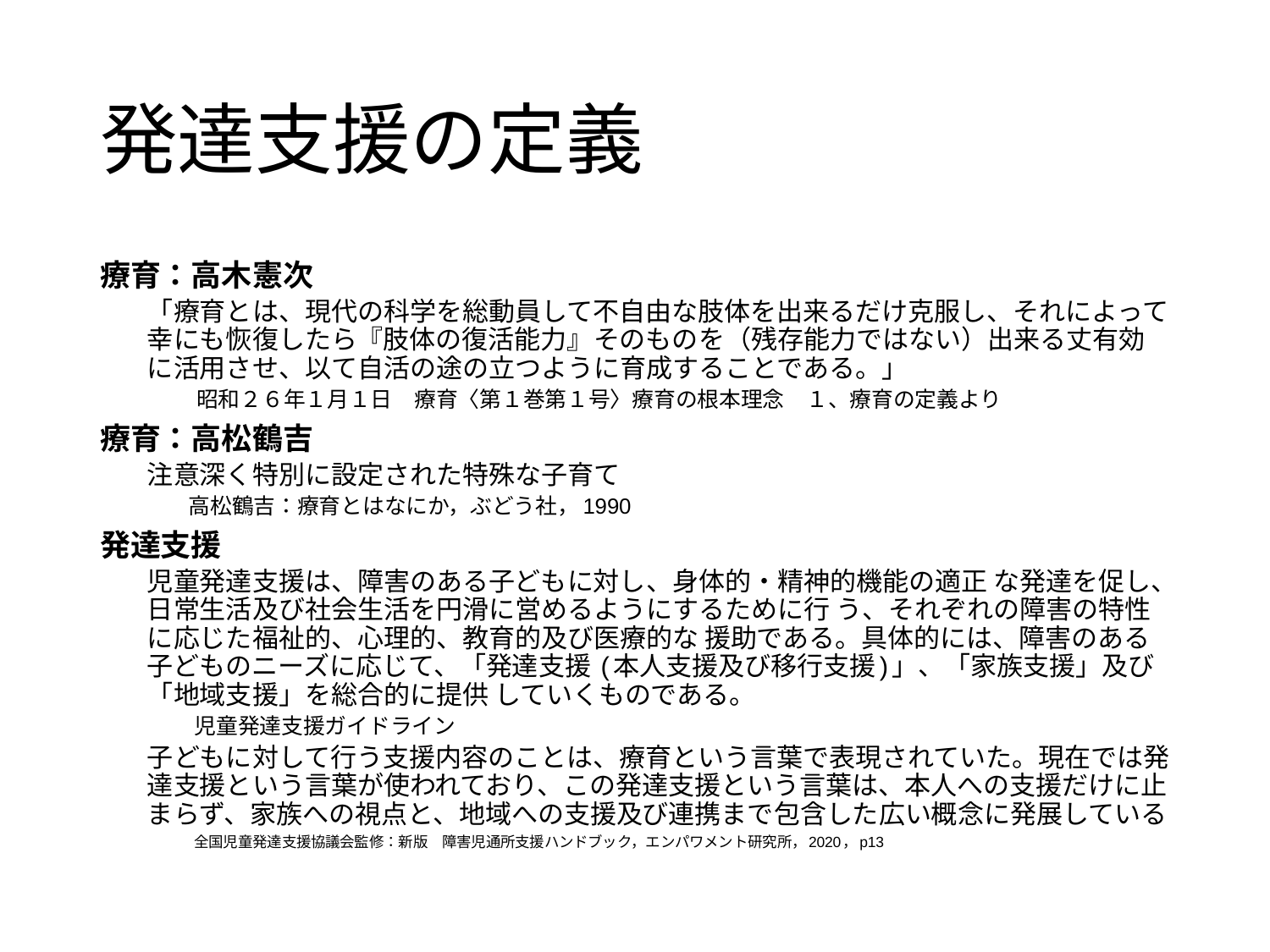

# 発達支援の定義
療育：高木憲次
「療育とは、現代の科学を総動員して不自由な肢体を出来るだけ克服し、それによって幸にも恢復したら『肢体の復活能力』そのものを（残存能力ではない）出来る丈有効に活用させ、以て自活の途の立つように育成することである。」
 昭和２６年１月１日　療育〈第１巻第１号〉療育の根本理念　１、療育の定義より
療育：高松鶴吉
注意深く特別に設定された特殊な子育て
高松鶴吉：療育とはなにか，ぶどう社，1990
発達支援
児童発達支援は、障害のある子どもに対し、身体的・精神的機能の適正 な発達を促し、日常生活及び社会生活を円滑に営めるようにするために行 う、それぞれの障害の特性に応じた福祉的、心理的、教育的及び医療的な 援助である。具体的には、障害のある子どものニーズに応じて、「発達支援 (本人支援及び移行支援)」、「家族支援」及び「地域支援」を総合的に提供 していくものである。
児童発達支援ガイドライン
子どもに対して行う支援内容のことは、療育という言葉で表現されていた。現在では発達支援という言葉が使われており、この発達支援という言葉は、本人への支援だけに止まらず、家族への視点と、地域への支援及び連携まで包含した広い概念に発展している
全国児童発達支援協議会監修：新版　障害児通所支援ハンドブック，エンパワメント研究所，2020，p13